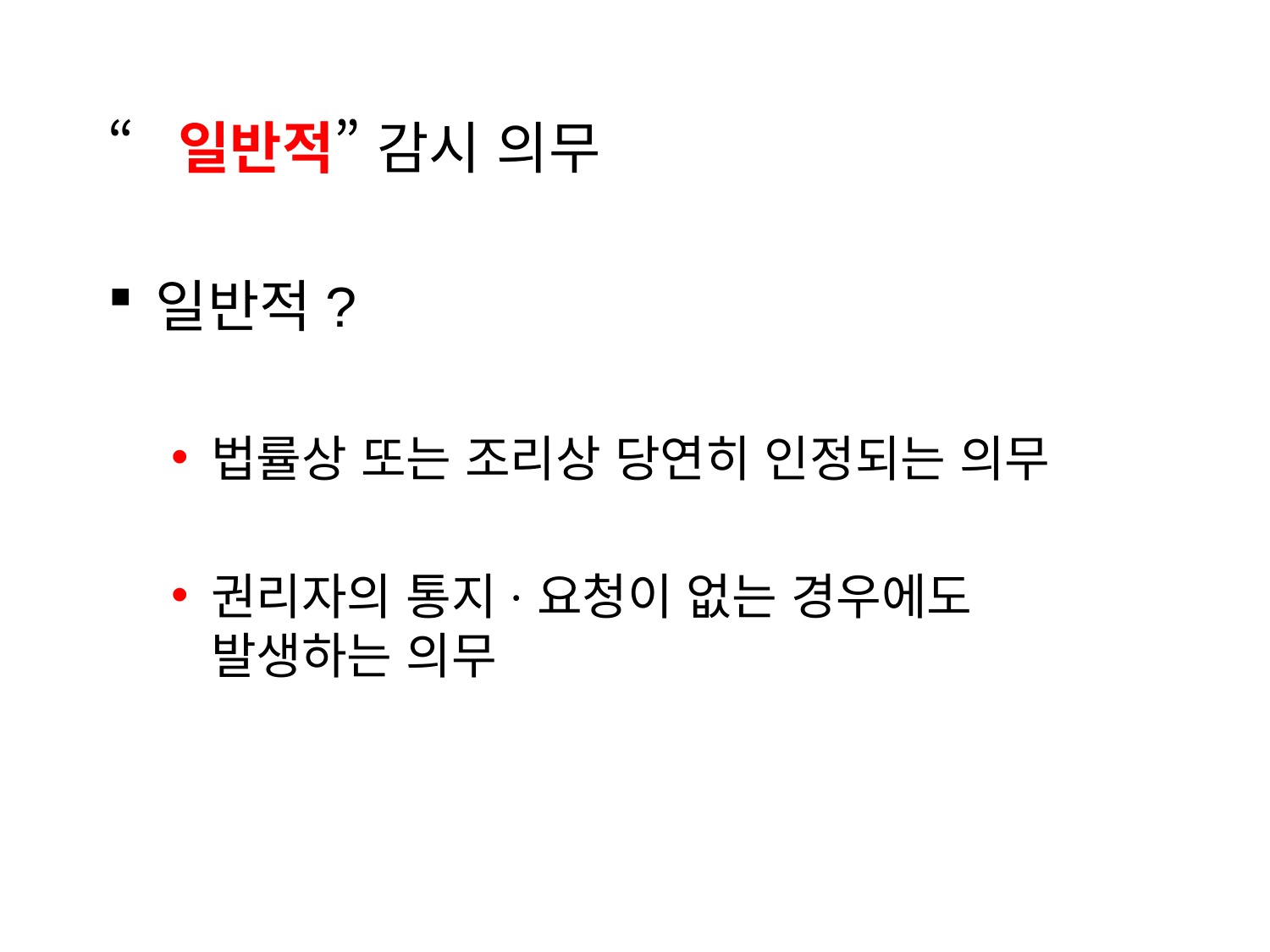

“일반적” 감시 의무

일반적?

법률상 또는 조리상 당연히 인정되는 의무

권리자의 통지·요청이 없는 경우에도 발생하는 의무